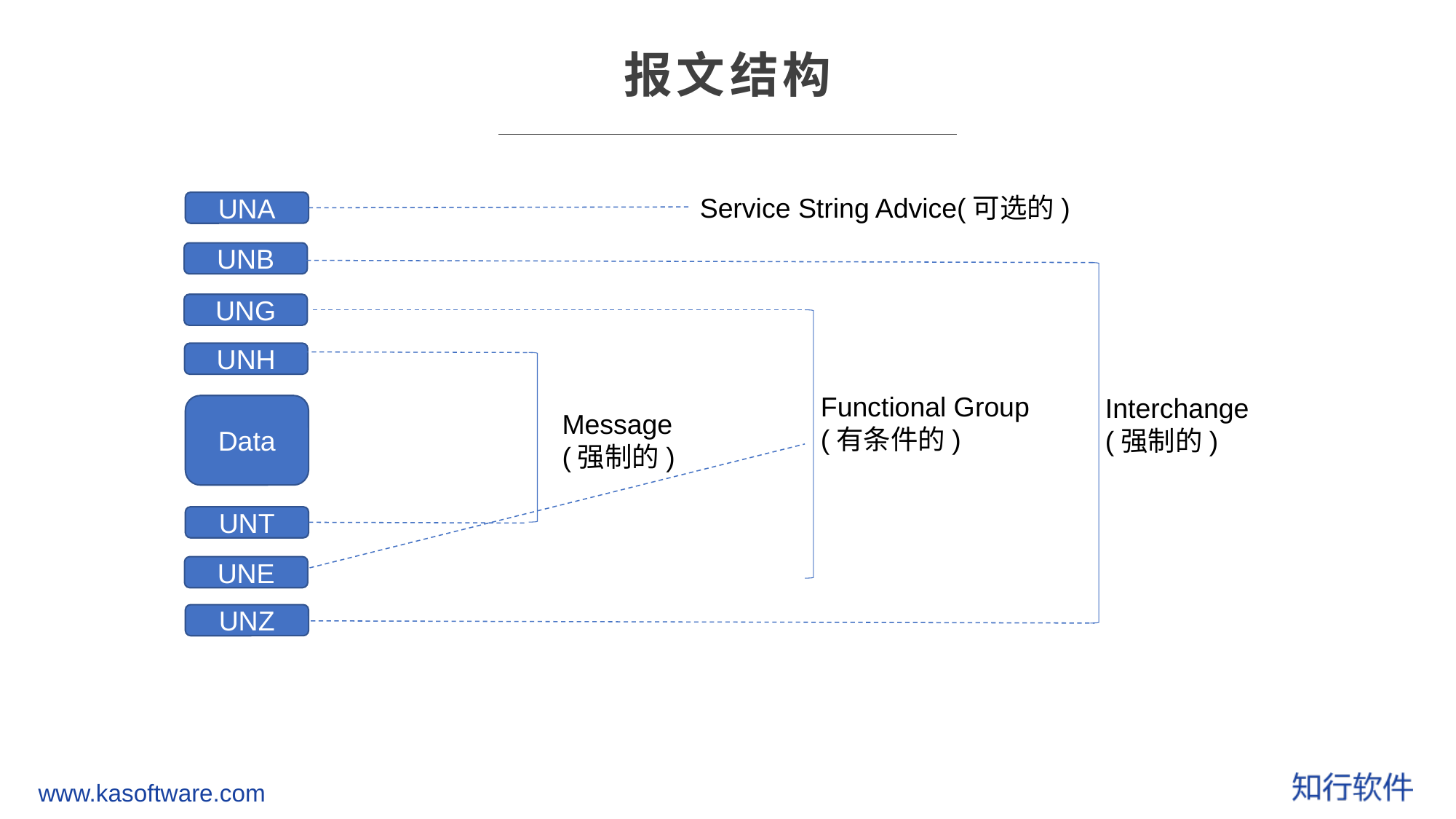

# 报文结构
Service String Advice(可选的)
UNA
UNB

UNG

UNH

Functional Group
(有条件的)
Interchange
(强制的)
Data
Message
(强制的)
UNT
UNE
UNZ